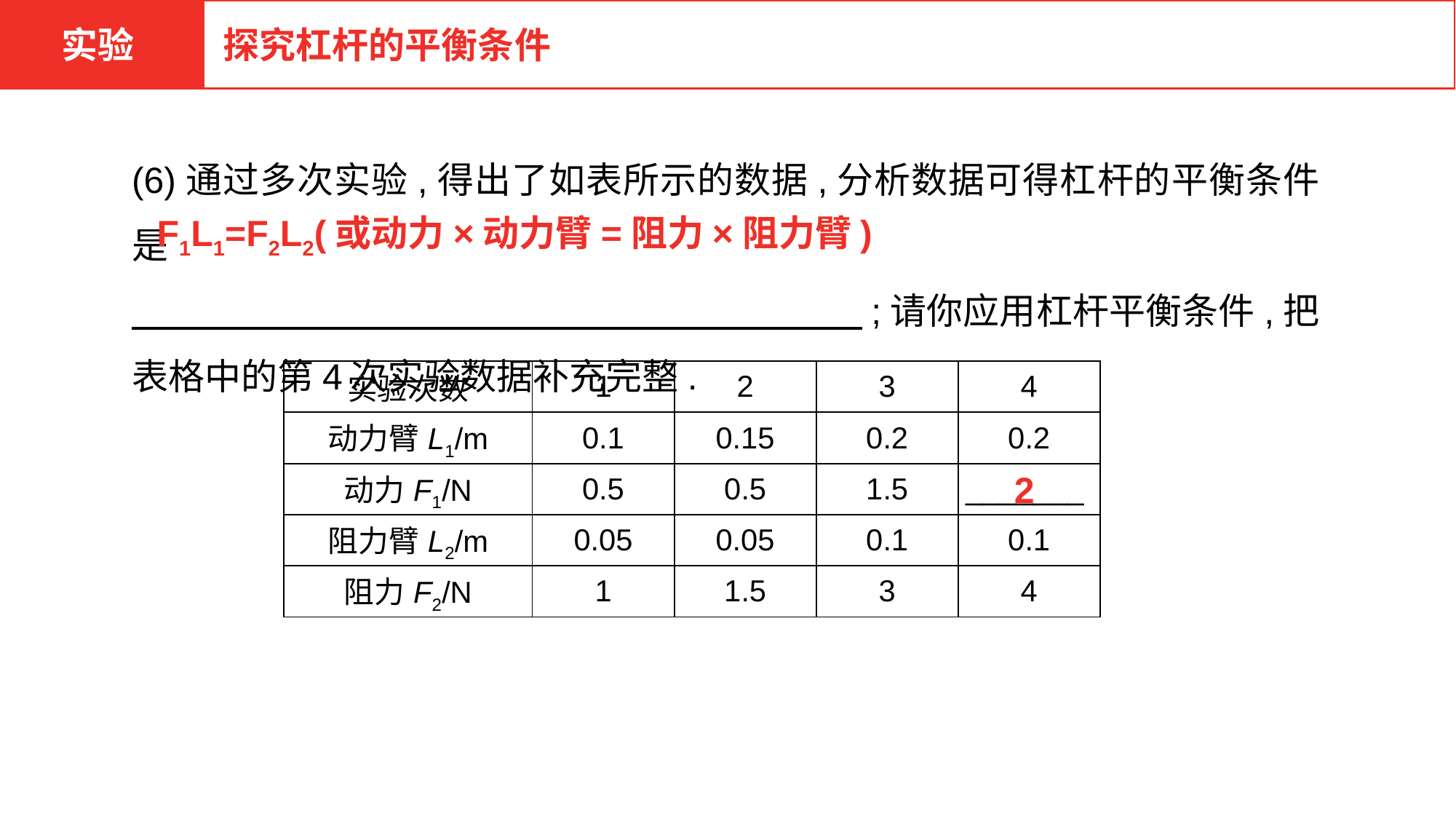

实验
探究杠杆的平衡条件
(6)通过多次实验,得出了如表所示的数据,分析数据可得杠杆的平衡条件是
　　　　　　　　　　　　　　　　　　　　;请你应用杠杆平衡条件,把表格中的第4次实验数据补充完整.

F1L1=F2L2(或动力×动力臂=阻力×阻力臂)
| 实验次数 | 1 | 2 | 3 | 4 |
| --- | --- | --- | --- | --- |
| 动力臂L1/m | 0.1 | 0.15 | 0.2 | 0.2 |
| 动力F1/N | 0.5 | 0.5 | 1.5 | \_\_\_\_\_\_\_ |
| 阻力臂L2/m | 0.05 | 0.05 | 0.1 | 0.1 |
| 阻力F2/N | 1 | 1.5 | 3 | 4 |
2